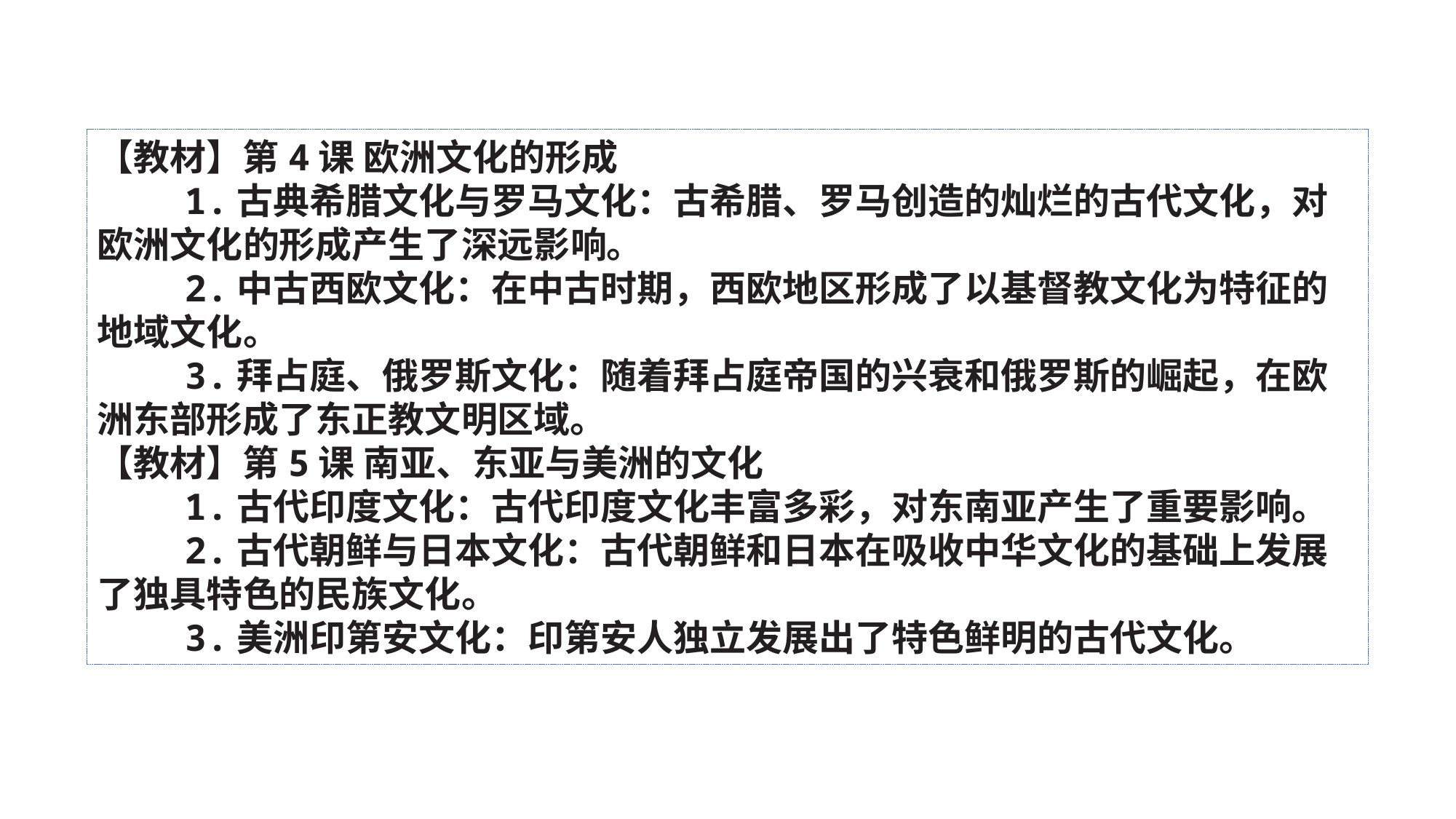

【教材】第4课 欧洲文化的形成
    1.古典希腊文化与罗马文化：古希腊、罗马创造的灿烂的古代文化，对欧洲文化的形成产生了深远影响。
    2.中古西欧文化：在中古时期，西欧地区形成了以基督教文化为特征的地域文化。
    3.拜占庭、俄罗斯文化：随着拜占庭帝国的兴衰和俄罗斯的崛起，在欧洲东部形成了东正教文明区域。
【教材】第5课 南亚、东亚与美洲的文化
    1.古代印度文化：古代印度文化丰富多彩，对东南亚产生了重要影响。
    2.古代朝鲜与日本文化：古代朝鲜和日本在吸收中华文化的基础上发展了独具特色的民族文化。
    3.美洲印第安文化：印第安人独立发展出了特色鲜明的古代文化。